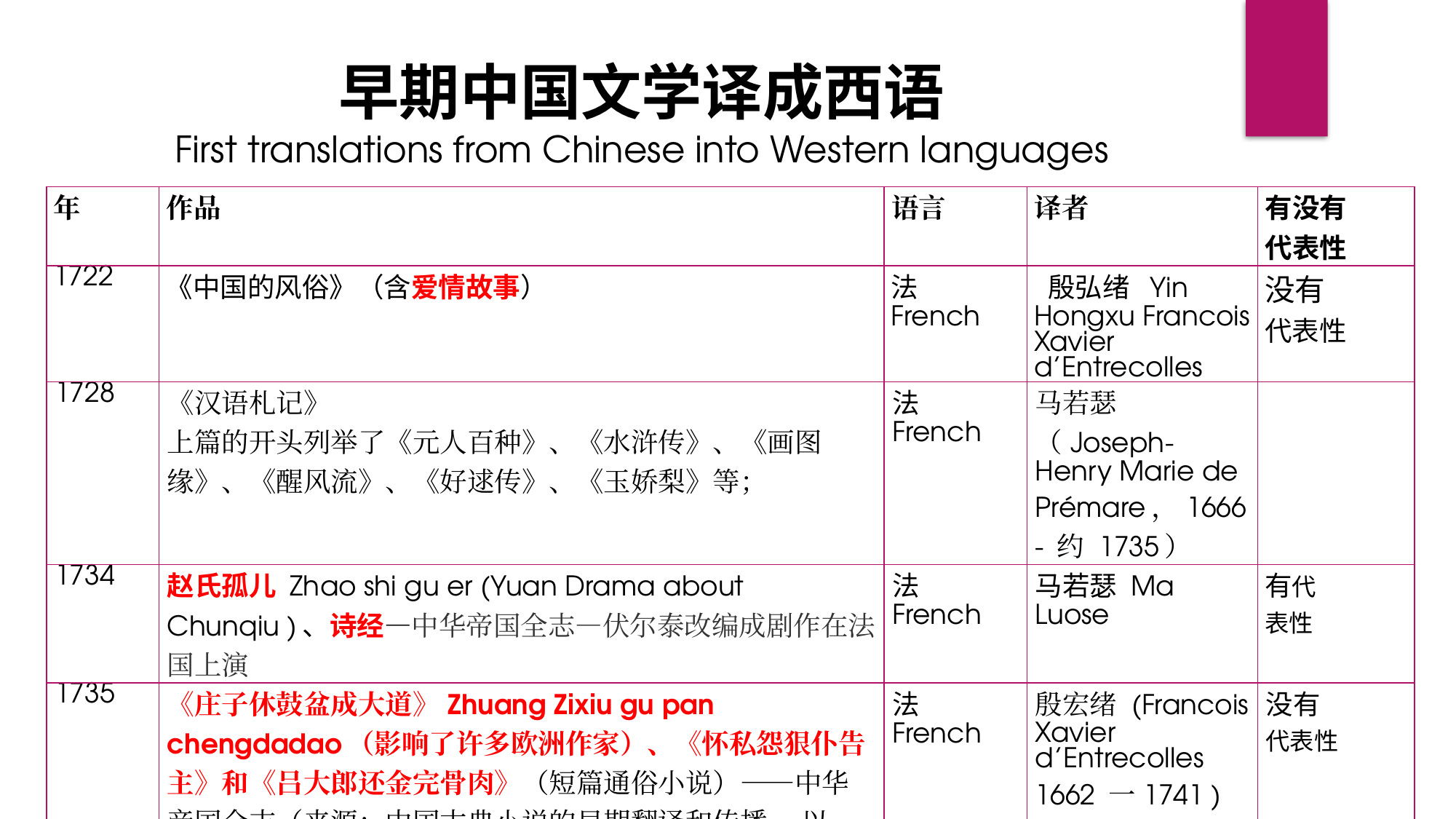

早期中国文学译成西语
First translations from Chinese into Western languages
| 年 | 作品 | 语言 | 译者 | 有没有 代表性 |
| --- | --- | --- | --- | --- |
| 1722 | 《中国的风俗》（含爱情故事） | 法 French | 殷弘绪 Yin Hongxu Francois Xavier d’Entrecolles | 没有 代表性 |
| 1728 | 《汉语札记》 上篇的开头列举了《元人百种》、《水浒传》、《画图缘》、《醒风流》、《好逑传》、《玉娇梨》等； | 法 French | 马若瑟（Joseph-Henry Marie de Prémare，1666- 约 1735） |  |
| 1734 | 赵氏孤儿 Zhao shi gu er (Yuan Drama about Chunqiu )、诗经—中华帝国全志—伏尔泰改编成剧作在法国上演 | 法 French | 马若瑟 Ma Luose | 有代 表性 |
| 1735 | 《庄子休鼓盆成大道》Zhuang Zixiu gu pan chengdadao（影响了许多欧洲作家）、《怀私怨狠仆告主》和《吕大郎还金完骨肉》（短篇通俗小说）——中华帝国全志（来源：中国古典小说的早期翻译和传播— 以《好述传》英译本为中心, 宋丽娟/孙逊，文学评论，2008-07-15） | 法 French | 殷宏绪 (Francois Xavier d’Entrecolles 1662 一1741 ) | 没有 代表性 |